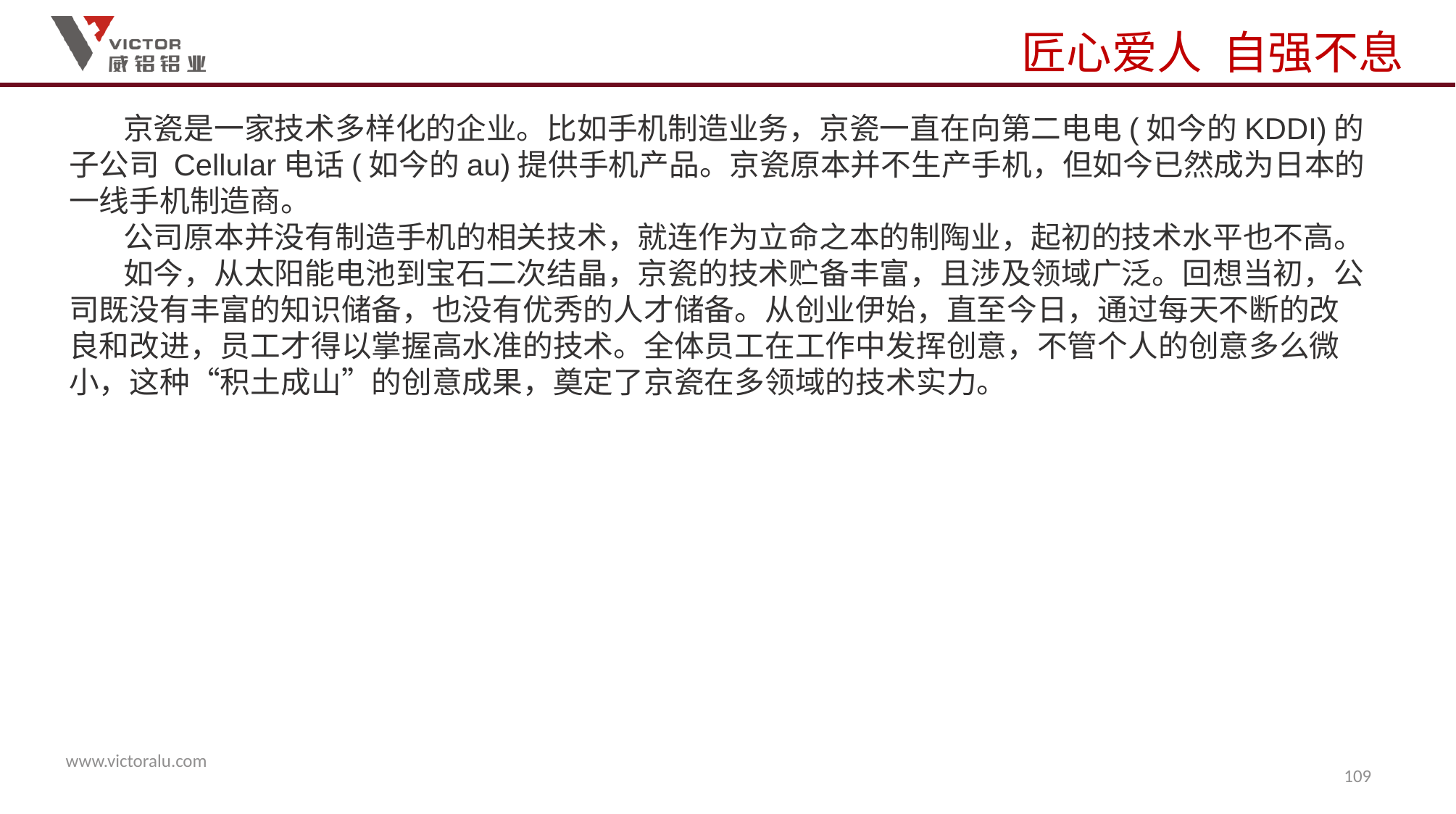

京瓷是一家技术多样化的企业。比如手机制造业务，京瓷一直在向第二电电(如今的KDDI)的子公司 Cellular电话(如今的au)提供手机产品。京瓷原本并不生产手机，但如今已然成为日本的一线手机制造商。
公司原本并没有制造手机的相关技术，就连作为立命之本的制陶业，起初的技术水平也不高。
如今，从太阳能电池到宝石二次结晶，京瓷的技术贮备丰富，且涉及领域广泛。回想当初，公司既没有丰富的知识储备，也没有优秀的人才储备。从创业伊始，直至今日，通过每天不断的改良和改进，员工才得以掌握高水准的技术。全体员工在工作中发挥创意，不管个人的创意多么微小，这种“积土成山”的创意成果，奠定了京瓷在多领域的技术实力。

109